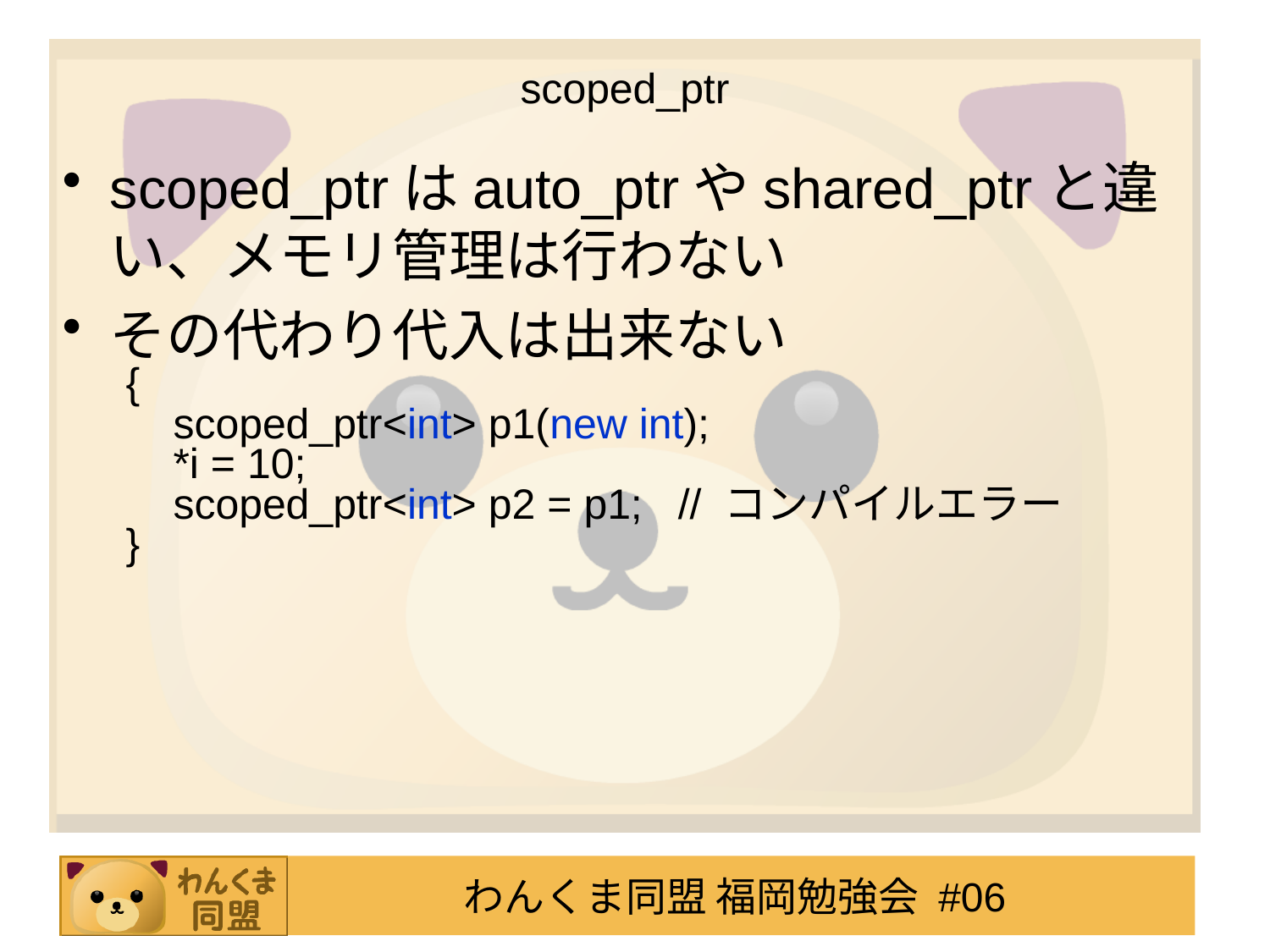

# scoped_ptr
scoped_ptrはauto_ptrやshared_ptrと違い、メモリ管理は行わない
その代わり代入は出来ない
{
    scoped_ptr<int> p1(new int);
    *i = 10;
    scoped_ptr<int> p2 = p1;   // コンパイルエラー
}